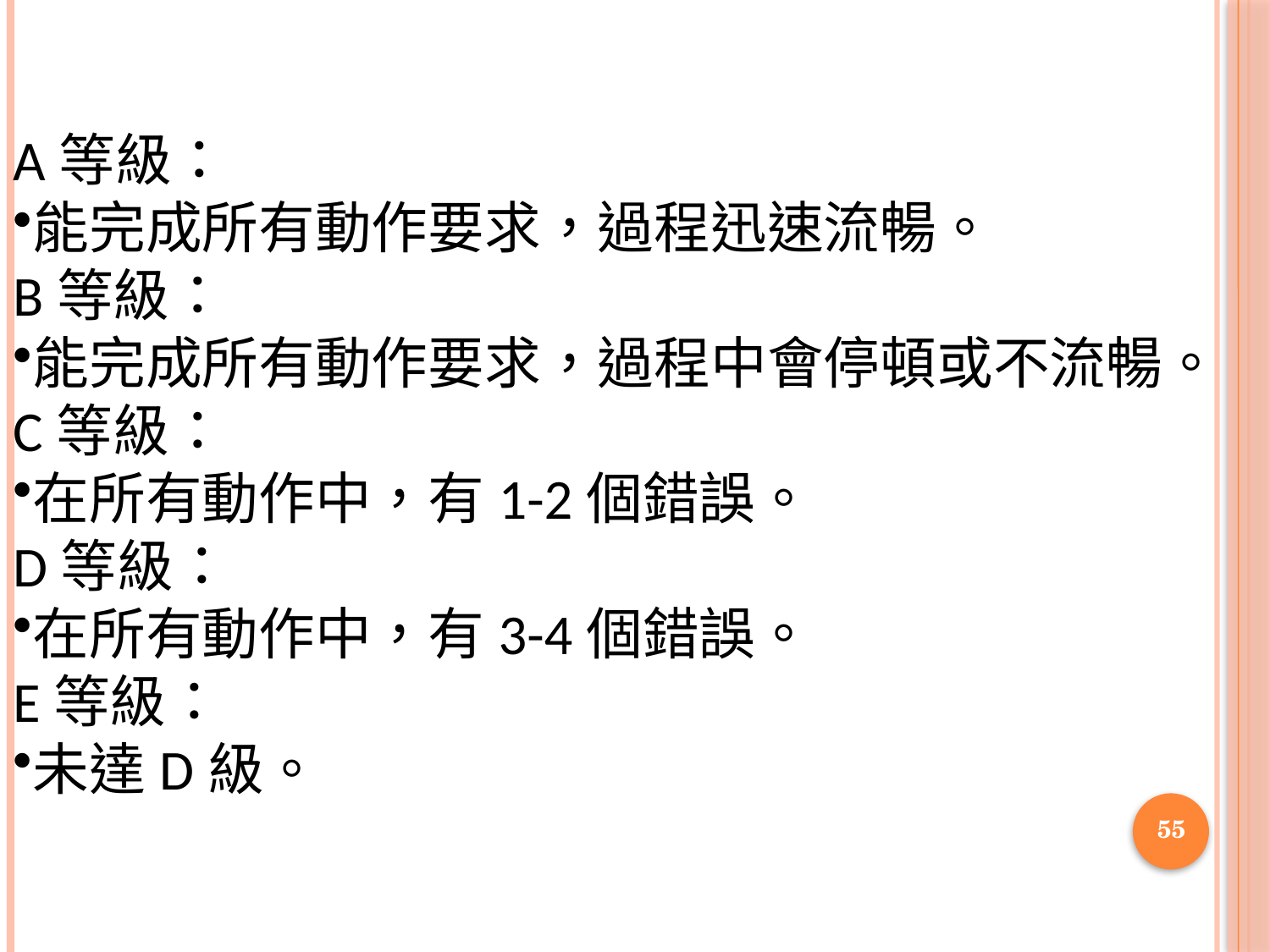

A等級：
能完成所有動作要求，過程迅速流暢。
B等級：
能完成所有動作要求，過程中會停頓或不流暢。
C等級：
在所有動作中，有1-2個錯誤。
D等級：
在所有動作中，有3-4個錯誤。
E等級：
未達D級。
55